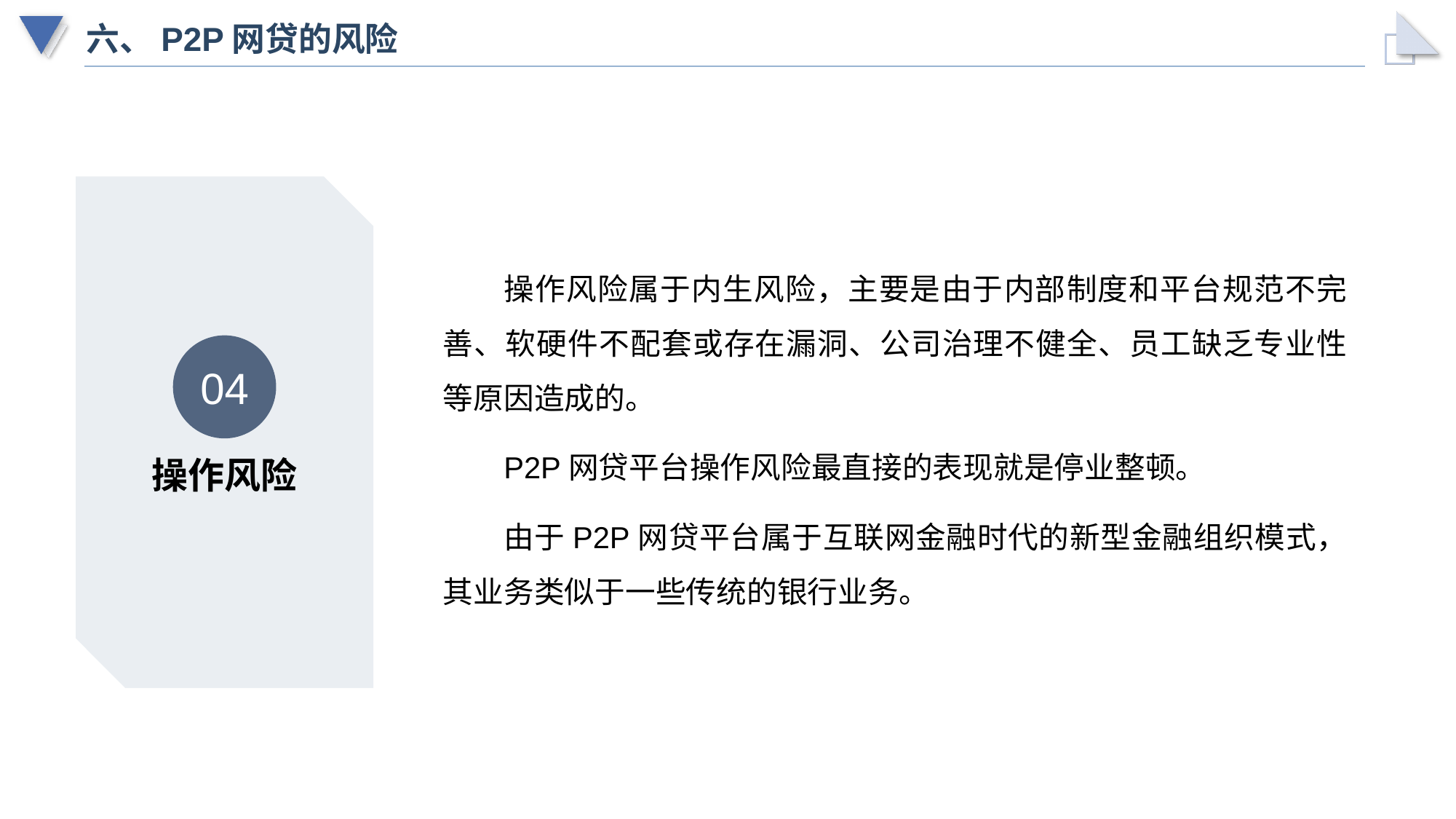

# 六、P2P网贷的风险

操作风险属于内生风险，主要是由于内部制度和平台规范不完善、软硬件不配套或存在漏洞、公司治理不健全、员工缺乏专业性等原因造成的。
P2P网贷平台操作风险最直接的表现就是停业整顿。
由于P2P网贷平台属于互联网金融时代的新型金融组织模式，其业务类似于一些传统的银行业务。
04
操作风险